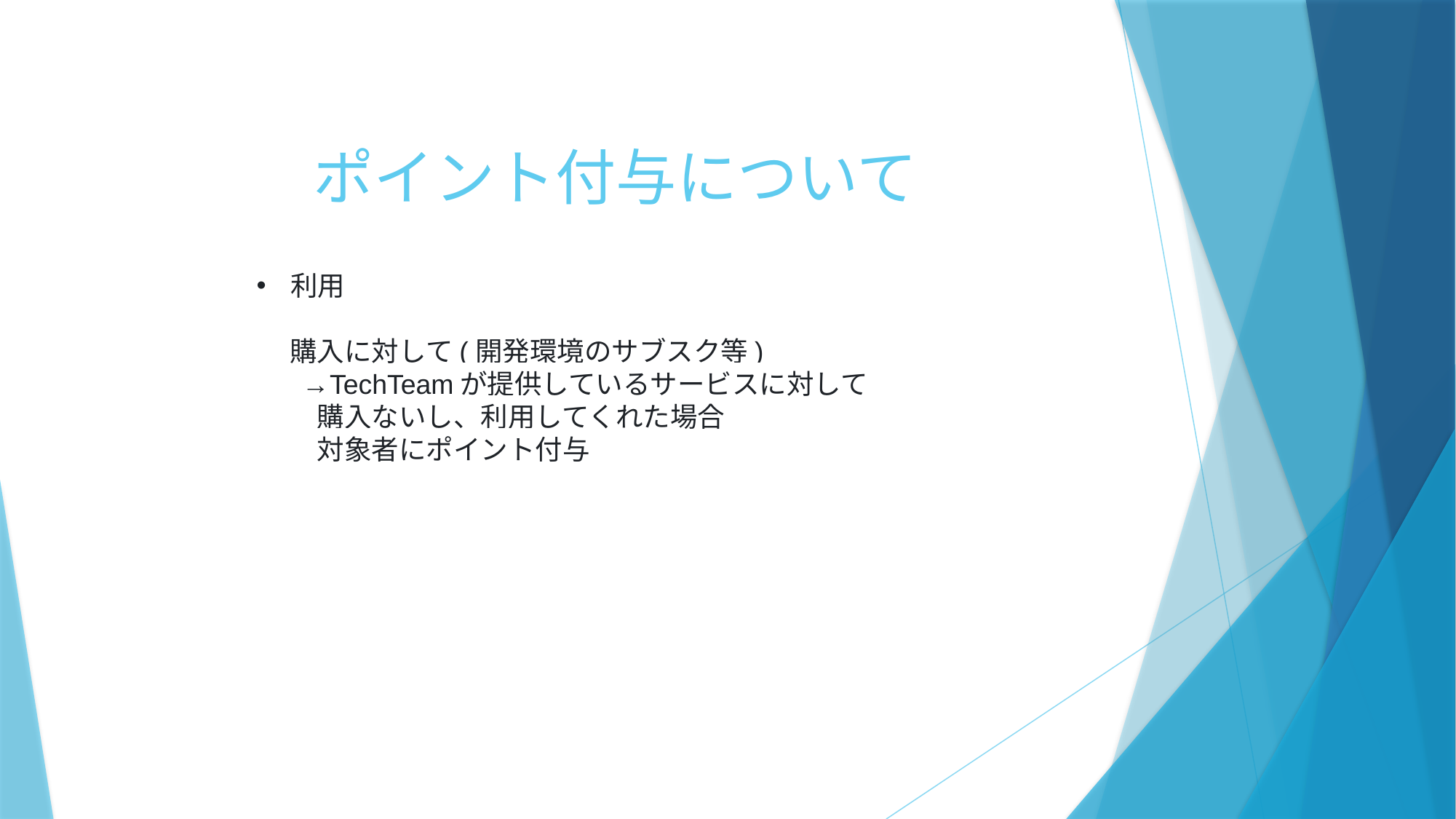

# ポイント付与について
利用

　 購入に対して(開発環境のサブスク等)
      →TechTeamが提供しているサービスに対して
　　 購入ないし、利用してくれた場合
　　 対象者にポイント付与